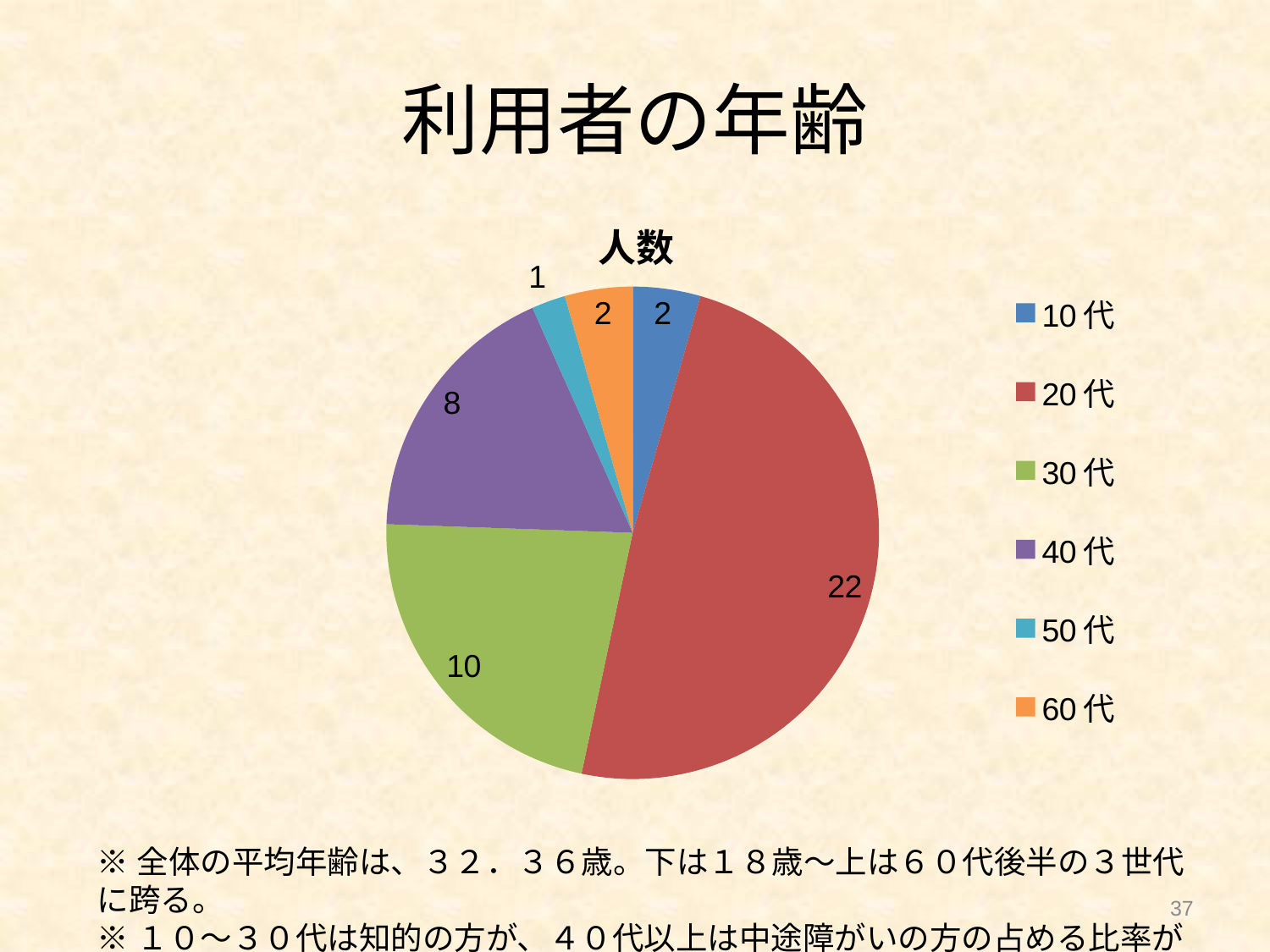

# 利用者の年齢

### Chart:

| Category | 人数 |
|---|---|
| 10代 | 2.0 |
| 20代 | 22.0 |
| 30代 | 10.0 |
| 40代 | 8.0 |
| 50代 | 1.0 |
| 60代 | 2.0 |
※全体の平均年齢は、３２．３６歳。下は１８歳～上は６０代後半の３世代に跨る。
※１０～３０代は知的の方が、４０代以上は中途障がいの方の占める比率が高い。
37